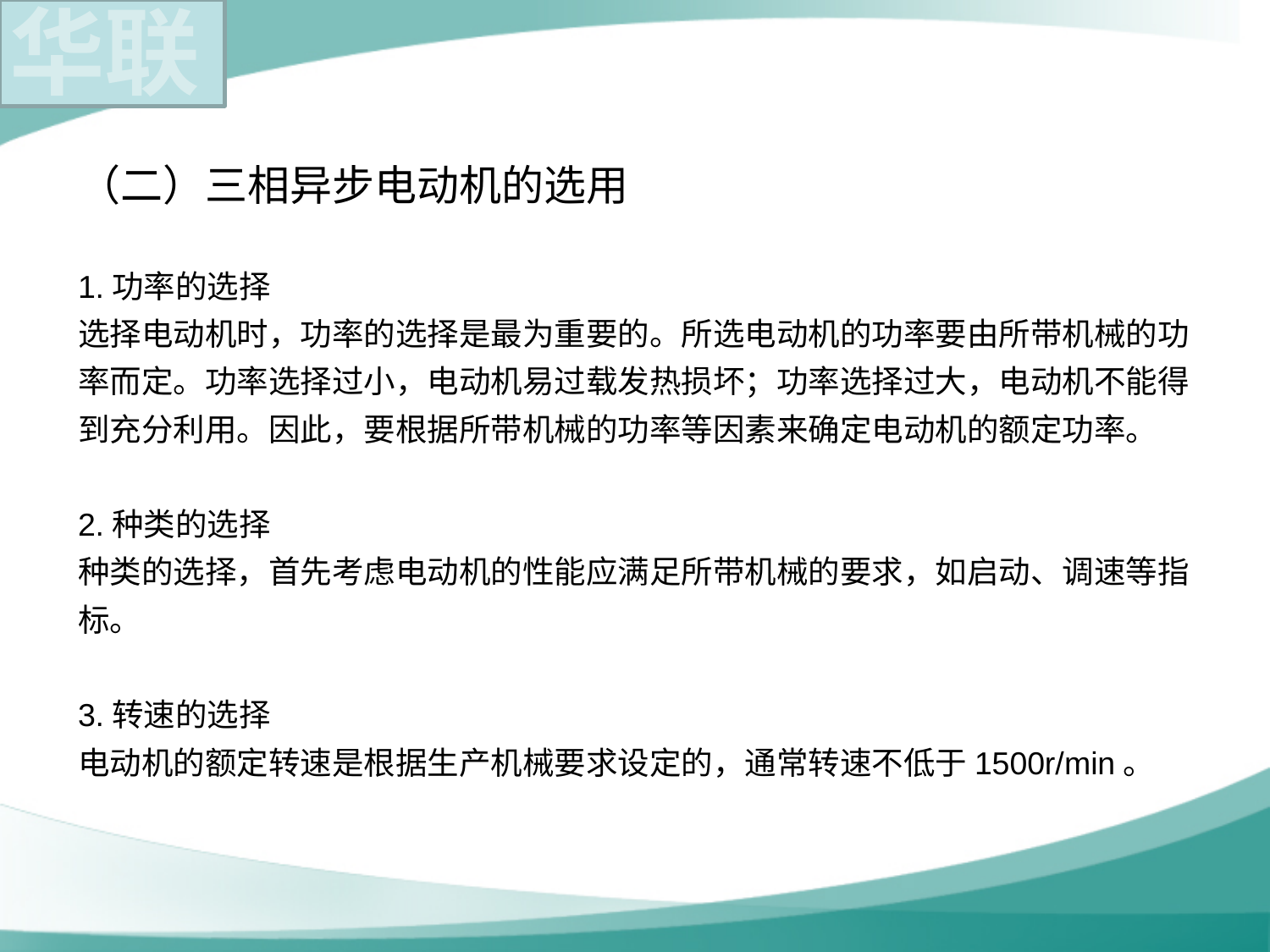

（二）三相异步电动机的选用

1.功率的选择
选择电动机时，功率的选择是最为重要的。所选电动机的功率要由所带机械的功率而定。功率选择过小，电动机易过载发热损坏；功率选择过大，电动机不能得到充分利用。因此，要根据所带机械的功率等因素来确定电动机的额定功率。

2.种类的选择
种类的选择，首先考虑电动机的性能应满足所带机械的要求，如启动、调速等指标。

3.转速的选择
电动机的额定转速是根据生产机械要求设定的，通常转速不低于1500r/min。